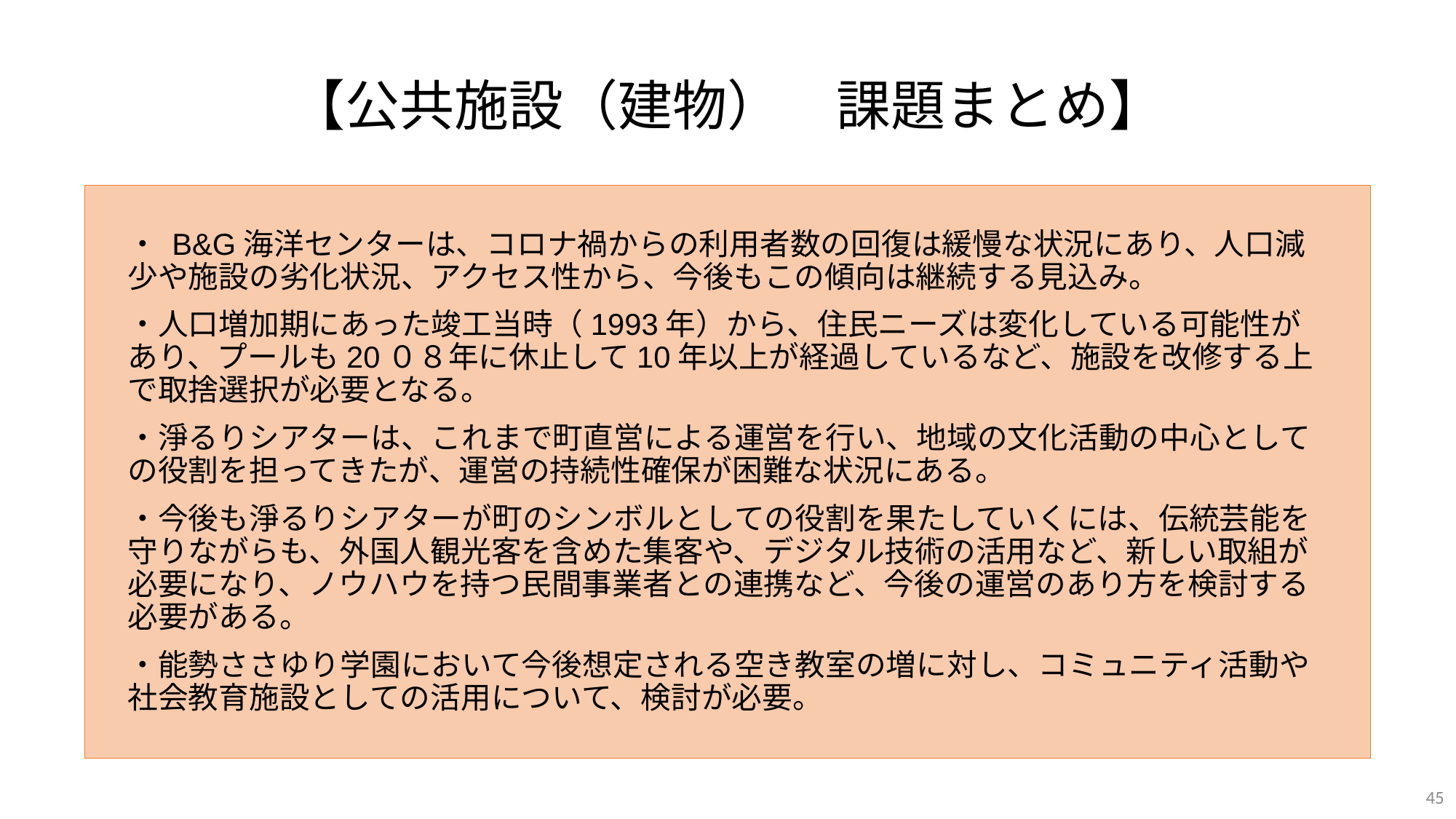

# 【公共施設（建物）　課題まとめ】
・ B&G海洋センターは、コロナ禍からの利用者数の回復は緩慢な状況にあり、人口減少や施設の劣化状況、アクセス性から、今後もこの傾向は継続する見込み。
・人口増加期にあった竣工当時（1993年）から、住民ニーズは変化している可能性があり、プールも20０８年に休止して10年以上が経過しているなど、施設を改修する上で取捨選択が必要となる。
・淨るりシアターは、これまで町直営による運営を行い、地域の文化活動の中心としての役割を担ってきたが、運営の持続性確保が困難な状況にある。
・今後も淨るりシアターが町のシンボルとしての役割を果たしていくには、伝統芸能を守りながらも、外国人観光客を含めた集客や、デジタル技術の活用など、新しい取組が必要になり、ノウハウを持つ民間事業者との連携など、今後の運営のあり方を検討する必要がある。
・能勢ささゆり学園において今後想定される空き教室の増に対し、コミュニティ活動や社会教育施設としての活用について、検討が必要。
45